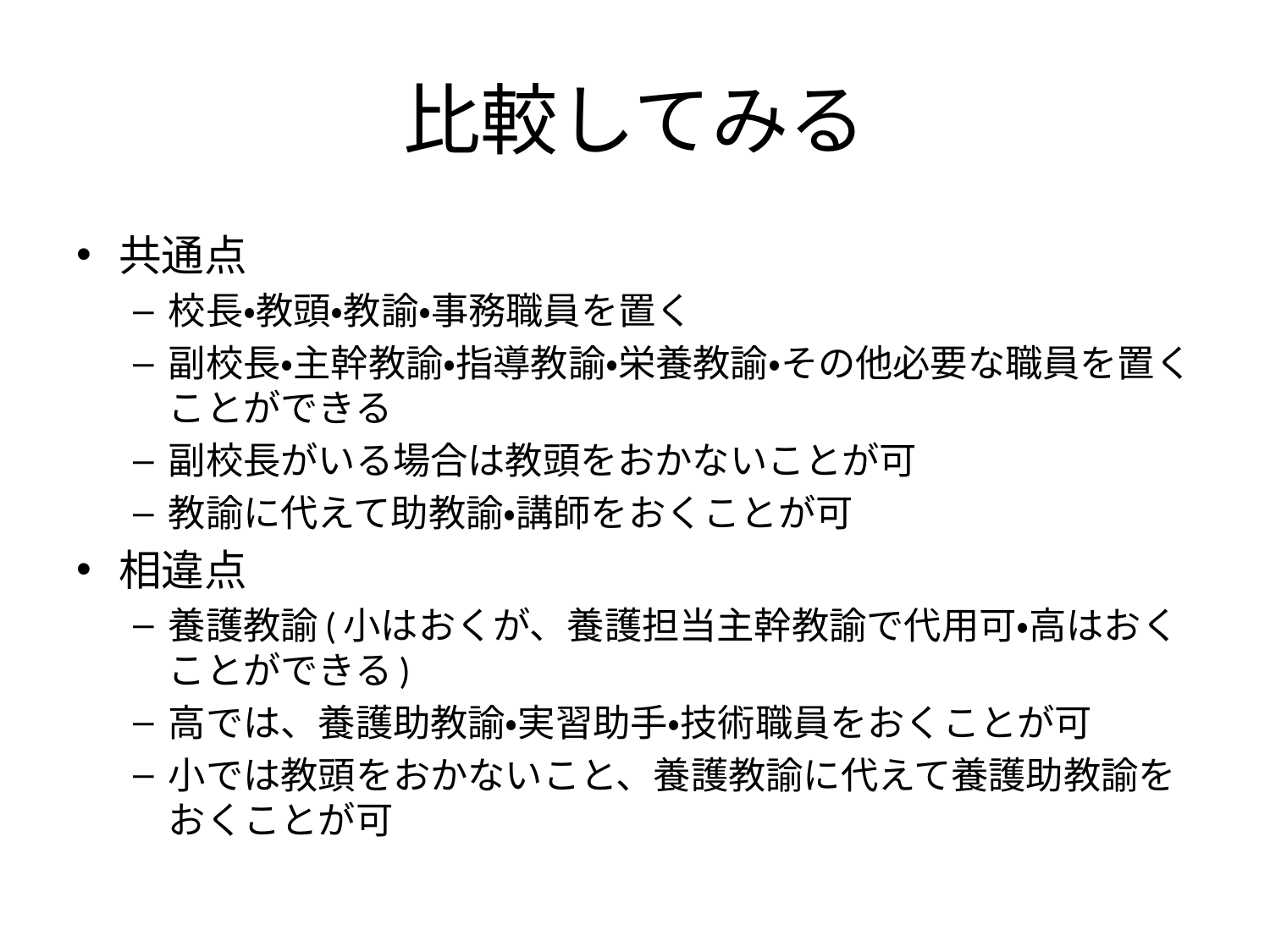

# 比較してみる
共通点
校長・教頭・教諭・事務職員を置く
副校長・主幹教諭・指導教諭・栄養教諭・その他必要な職員を置くことができる
副校長がいる場合は教頭をおかないことが可
教諭に代えて助教諭・講師をおくことが可
相違点
養護教諭(小はおくが、養護担当主幹教諭で代用可・高はおくことができる)
高では、養護助教諭・実習助手・技術職員をおくことが可
小では教頭をおかないこと、養護教諭に代えて養護助教諭をおくことが可